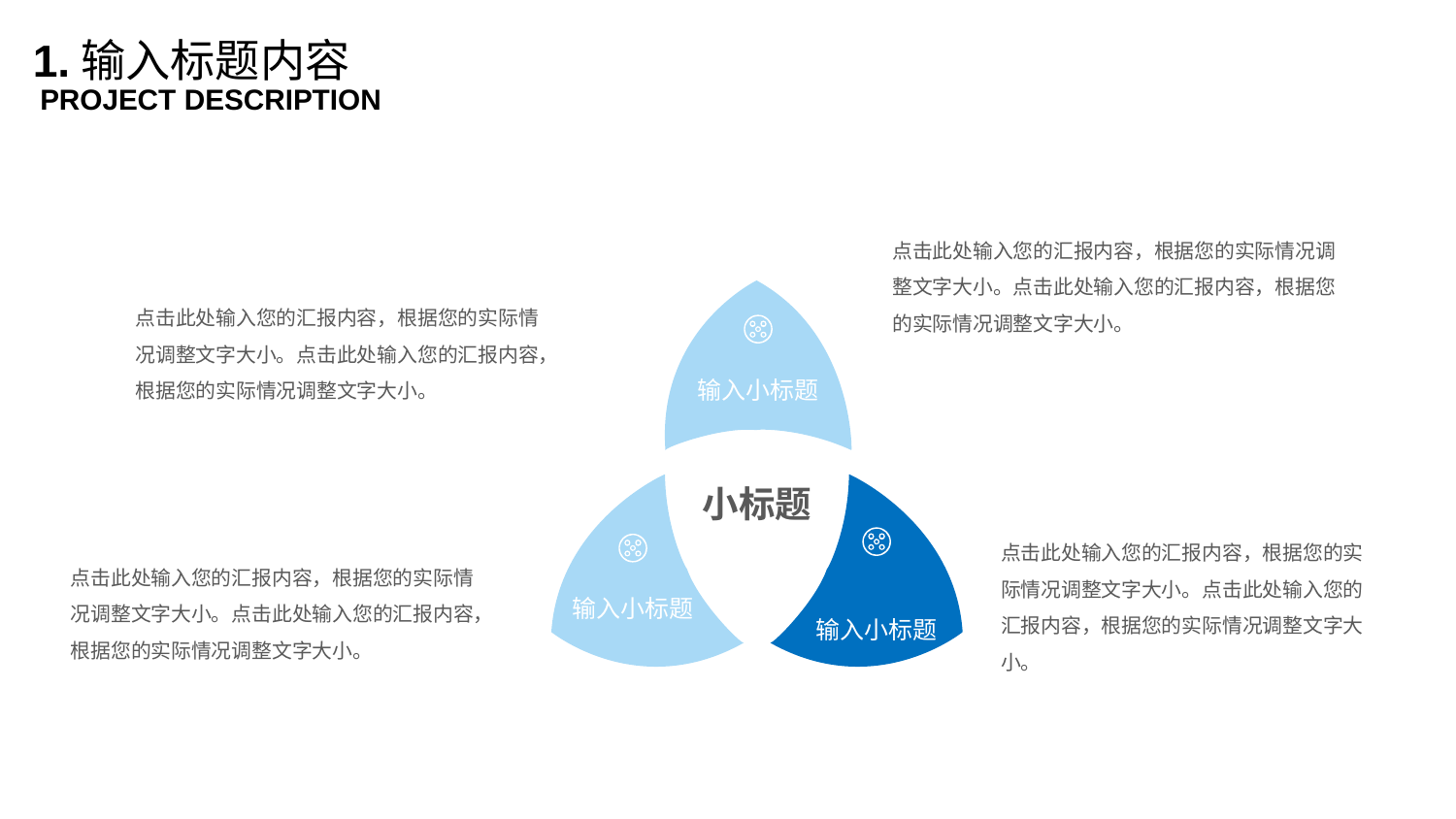

1.输入标题内容
PROJECT DESCRIPTION
点击此处输入您的汇报内容，根据您的实际情况调整文字大小。点击此处输入您的汇报内容，根据您的实际情况调整文字大小。

输入小标题
小标题

输入小标题
输入小标题

点击此处输入您的汇报内容，根据您的实际情况调整文字大小。点击此处输入您的汇报内容，根据您的实际情况调整文字大小。
点击此处输入您的汇报内容，根据您的实际情况调整文字大小。点击此处输入您的汇报内容，根据您的实际情况调整文字大小。
点击此处输入您的汇报内容，根据您的实际情况调整文字大小。点击此处输入您的汇报内容，根据您的实际情况调整文字大小。